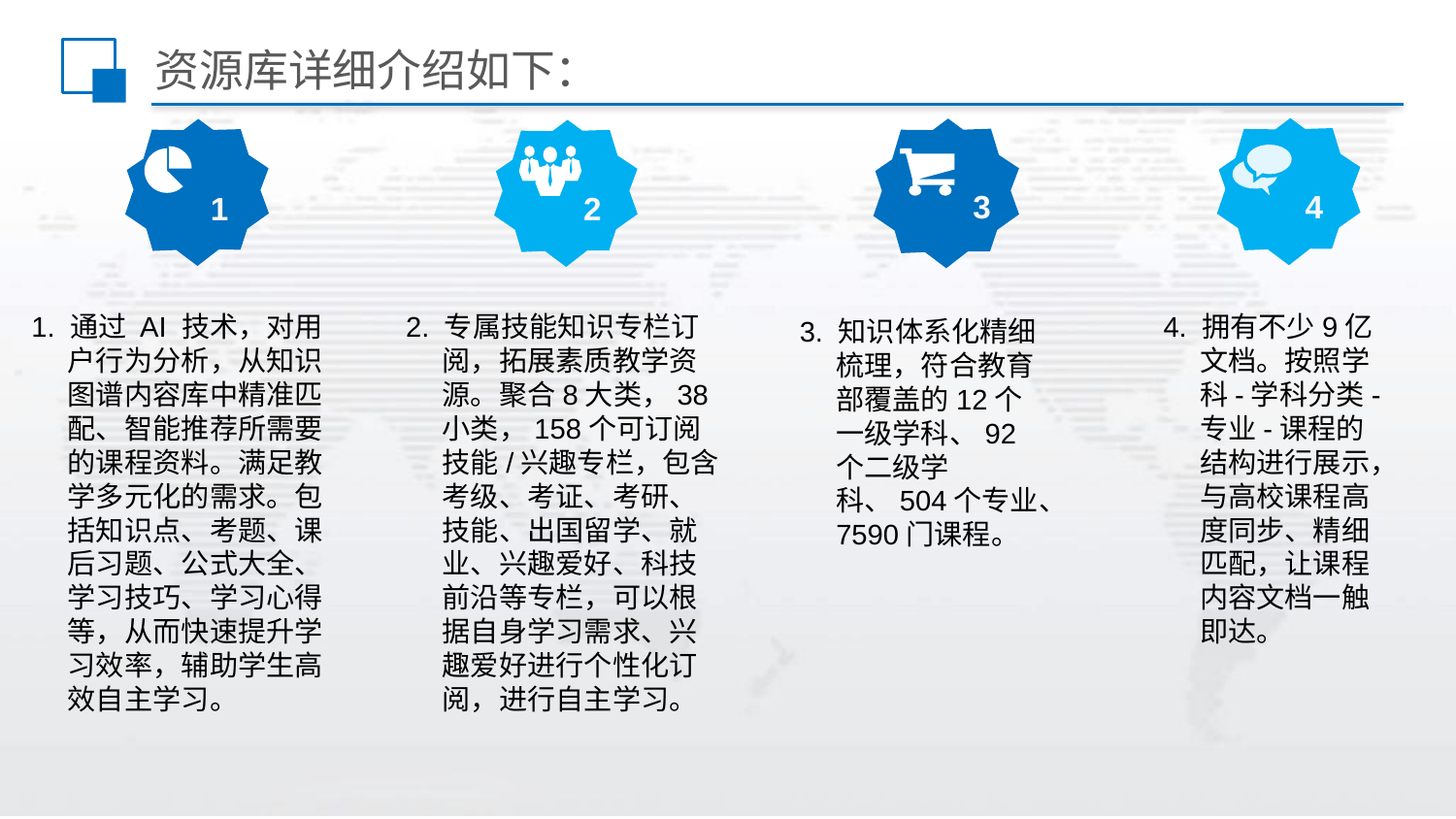

# 资源库详细介绍如下：

3
4
2
1
1. 通过 AI 技术，对用户行为分析，从知识图谱内容库中精准匹配、智能推荐所需要的课程资料。满足教学多元化的需求。包括知识点、考题、课后习题、公式大全、学习技巧、学习心得等，从而快速提升学习效率，辅助学生高效自主学习。
2. 专属技能知识专栏订阅，拓展素质教学资源。聚合8大类，38小类，158个可订阅技能/兴趣专栏，包含考级、考证、考研、技能、出国留学、就业、兴趣爱好、科技前沿等专栏，可以根据自身学习需求、兴趣爱好进行个性化订阅，进行自主学习。
4. 拥有不少9亿文档。按照学科-学科分类-专业-课程的结构进行展示，与高校课程高度同步、精细匹配，让课程内容文档一触即达。
3. 知识体系化精细梳理，符合教育部覆盖的12个一级学科、92个二级学科、504个专业、7590门课程。